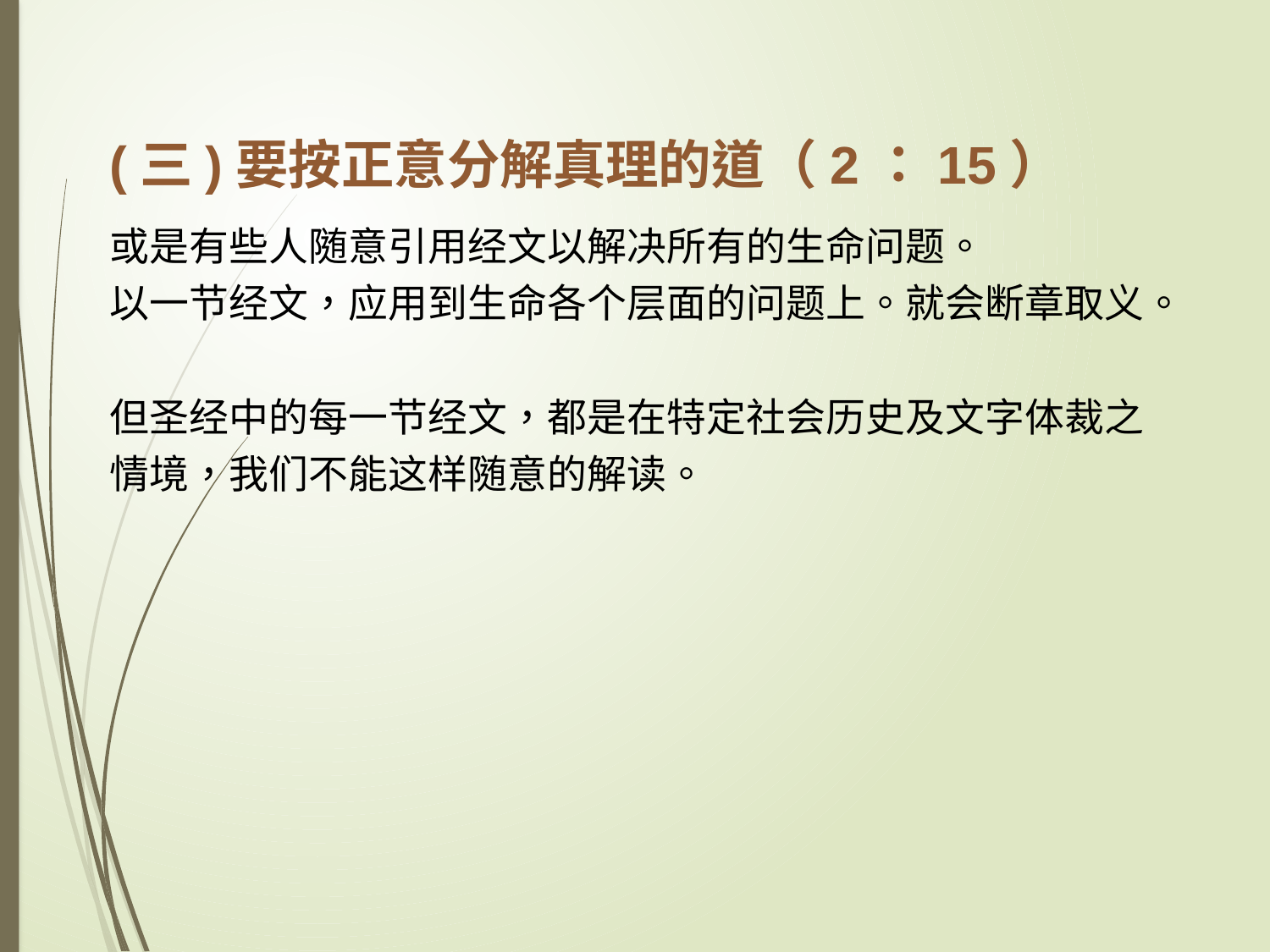

(三)要按正意分解真理的道（2：15）
或是有些人随意引用经文以解决所有的生命问题。
以一节经文，应用到生命各个层面的问题上。就会断章取义。

但圣经中的每一节经文，都是在特定社会历史及文字体裁之情境，我们不能这样随意的解读。